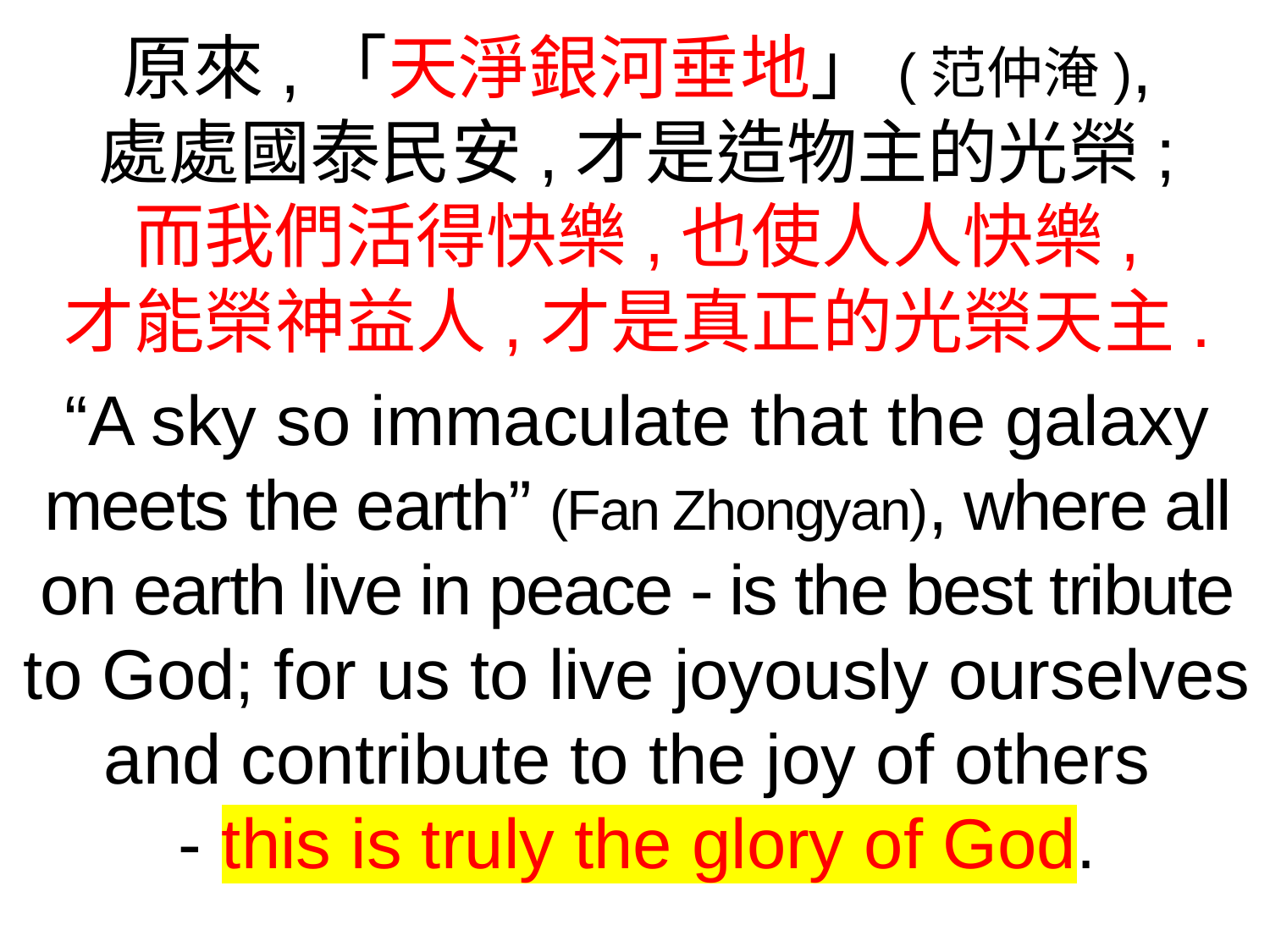

原來,「天淨銀河垂地」(范仲淹),
處處國泰民安,才是造物主的光榮;
而我們活得快樂,也使人人快樂,
才能榮神益人,才是真正的光榮天主.
“A sky so immaculate that the galaxy meets the earth” (Fan Zhongyan), where all on earth live in peace - is the best tribute to God; for us to live joyously ourselves and contribute to the joy of others
- this is truly the glory of God.